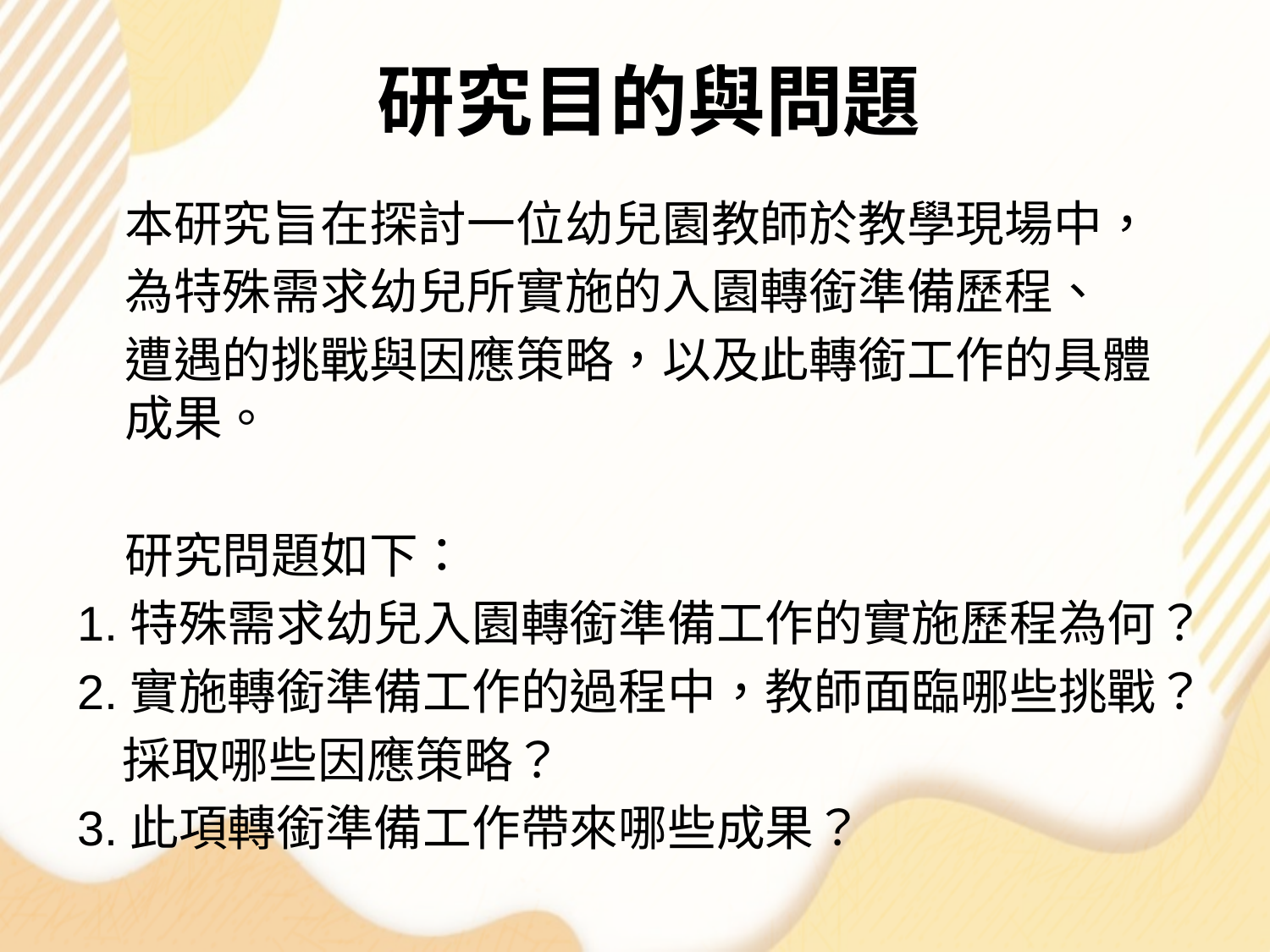

研究目的與問題
本研究旨在探討一位幼兒園教師於教學現場中，
為特殊需求幼兒所實施的入園轉銜準備歷程、
遭遇的挑戰與因應策略，以及此轉銜工作的具體成果。

研究問題如下：
1.特殊需求幼兒入園轉銜準備工作的實施歷程為何？
2.實施轉銜準備工作的過程中，教師面臨哪些挑戰？
   採取哪些因應策略？
3.此項轉銜準備工作帶來哪些成果？